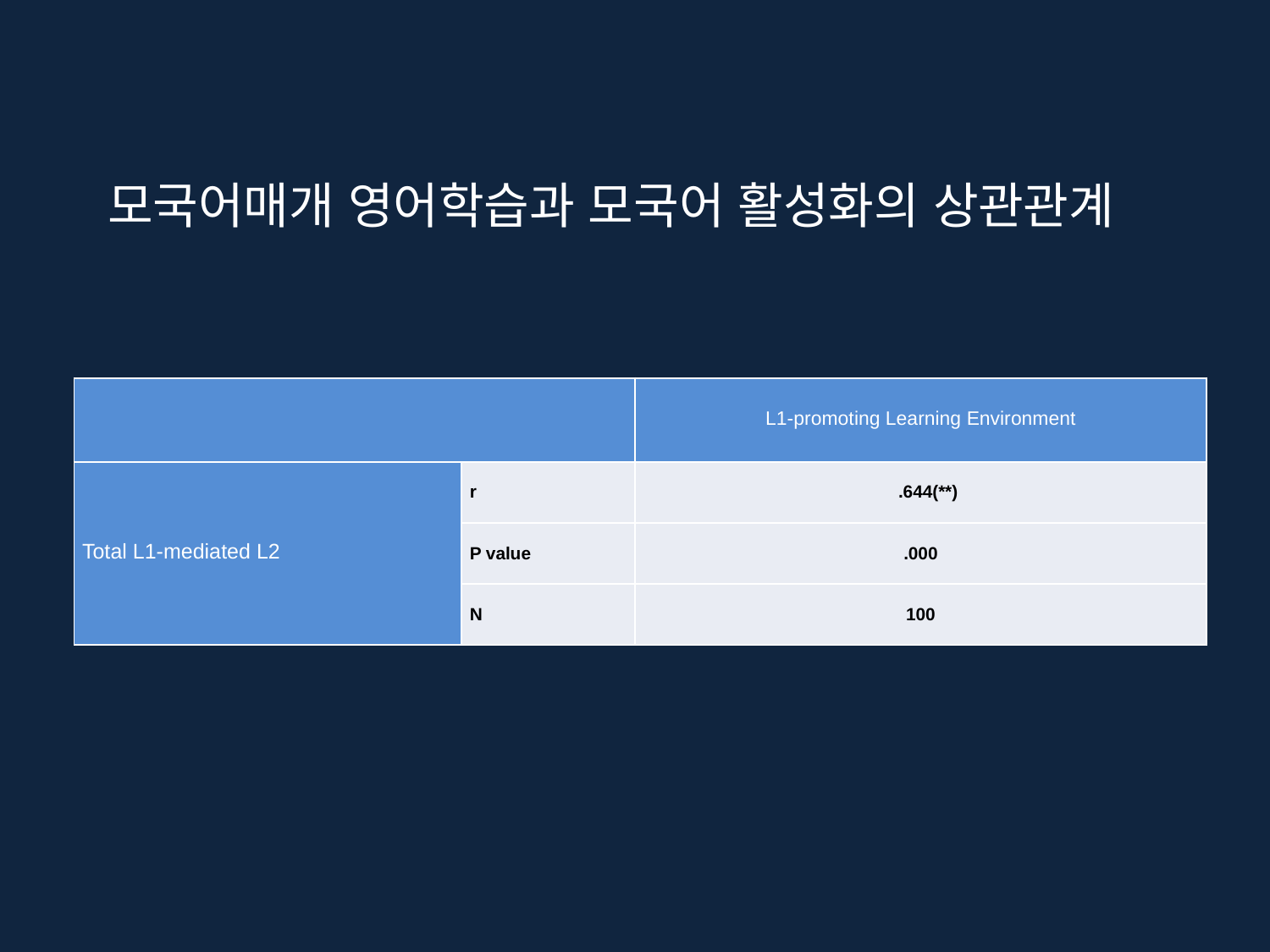

모국어매개 영어학습과 모국어 활성화의 상관관계
|  |  | L1-promoting Learning Environment |
| --- | --- | --- |
| Total L1-mediated L2 | r | .644(\*\*) |
|  | P value | .000 |
|  | N | 100 |